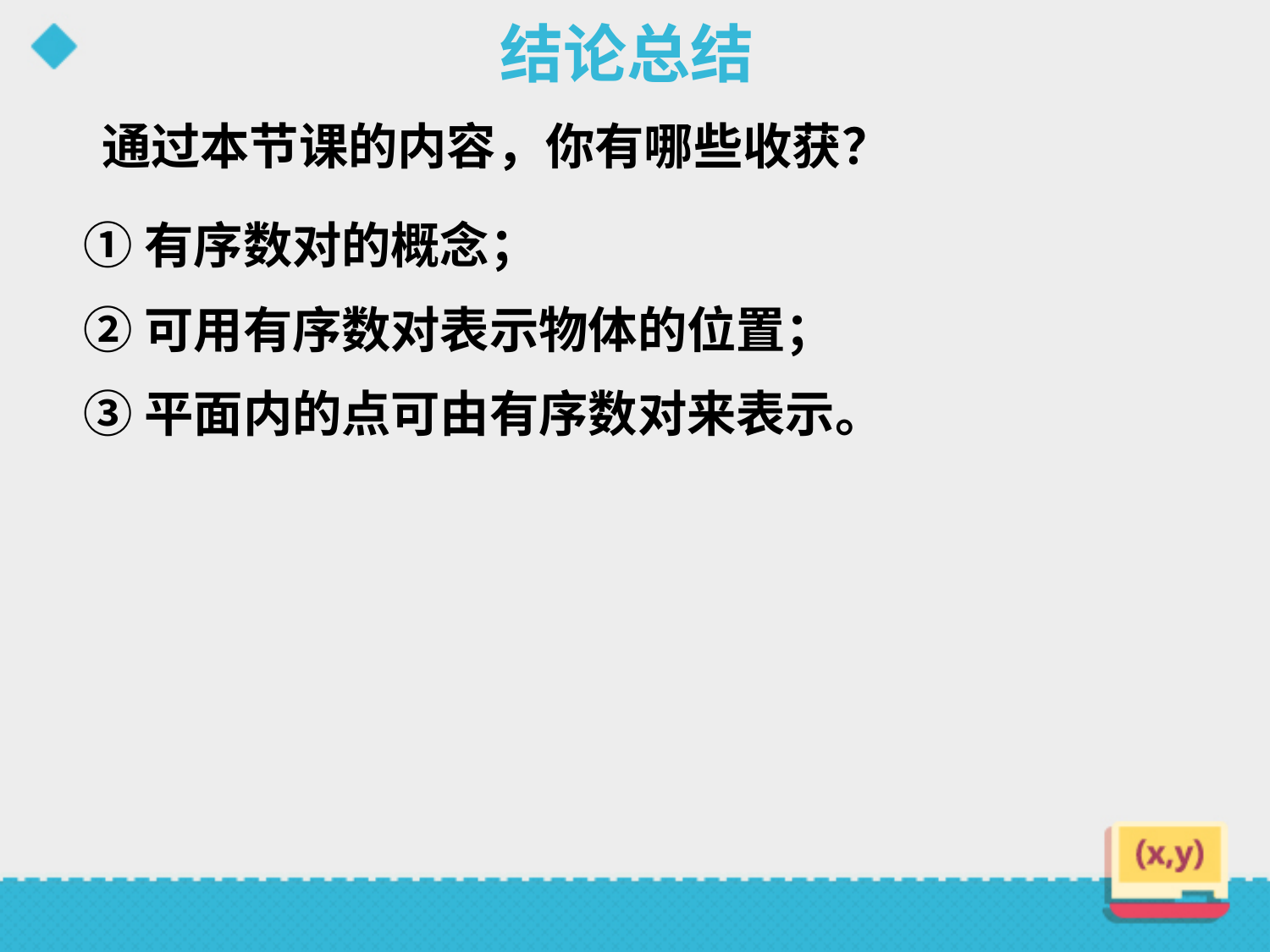

结论总结
通过本节课的内容，你有哪些收获？
 ①有序数对的概念；
 ②可用有序数对表示物体的位置；
 ③平面内的点可由有序数对来表示。